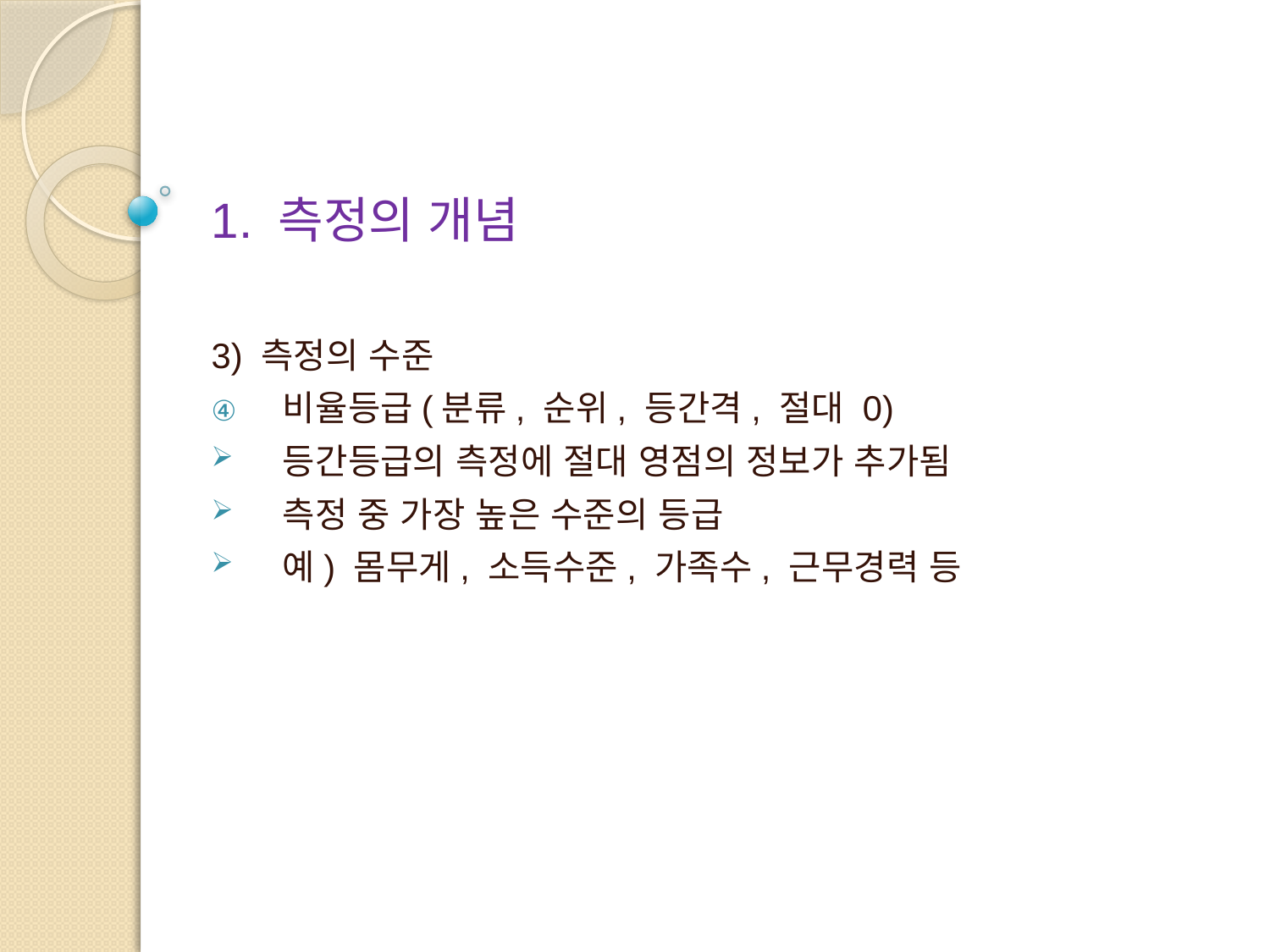

# 1. 측정의 개념
3) 측정의 수준
비율등급(분류, 순위, 등간격, 절대 0)
등간등급의 측정에 절대 영점의 정보가 추가됨
측정 중 가장 높은 수준의 등급
예) 몸무게, 소득수준, 가족수, 근무경력 등